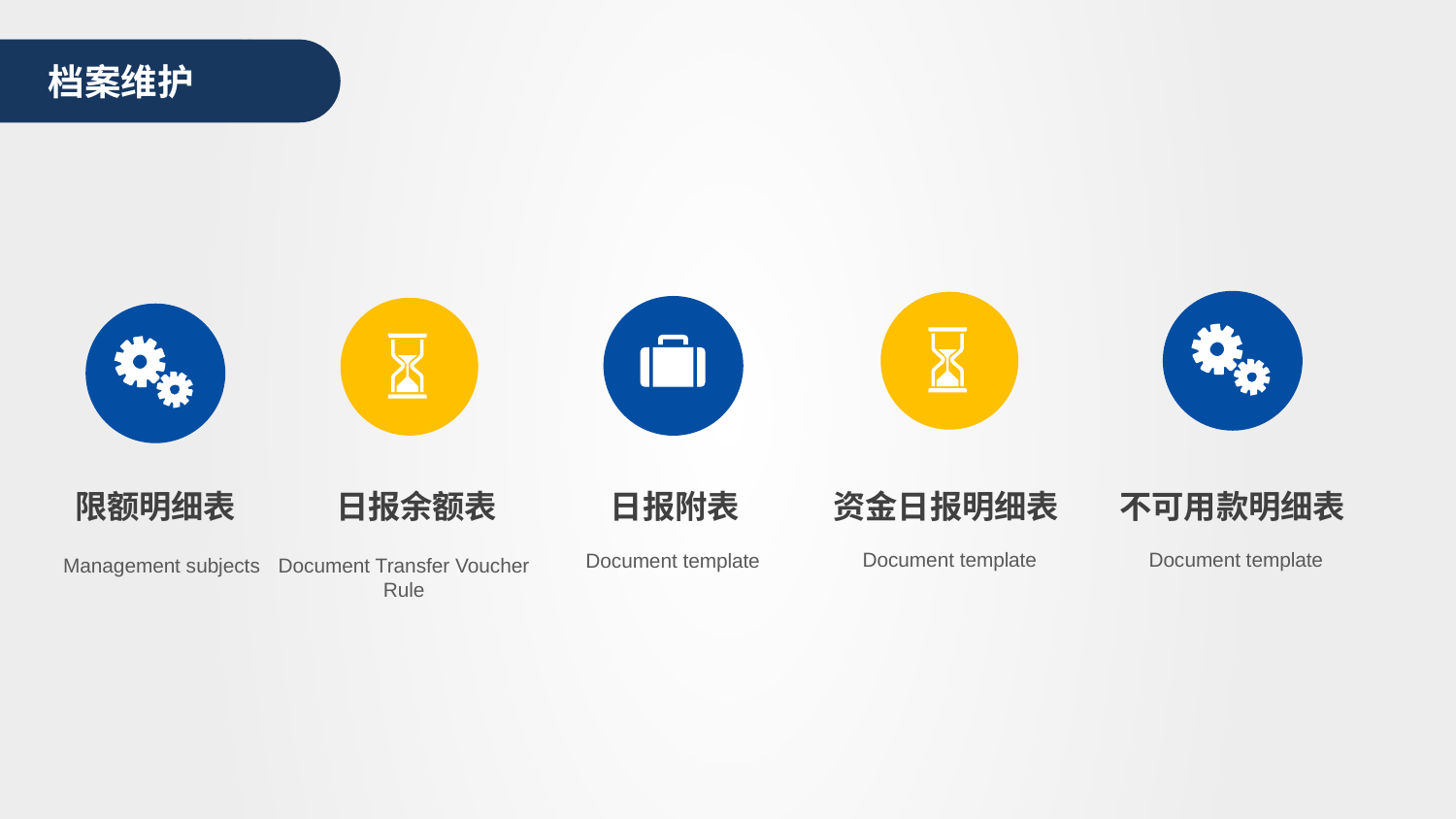

档案维护

限额明细表
日报余额表
日报附表
资金日报明细表
不可用款明细表
Document template
Document template
Document template
Management subjects
Document Transfer Voucher Rule